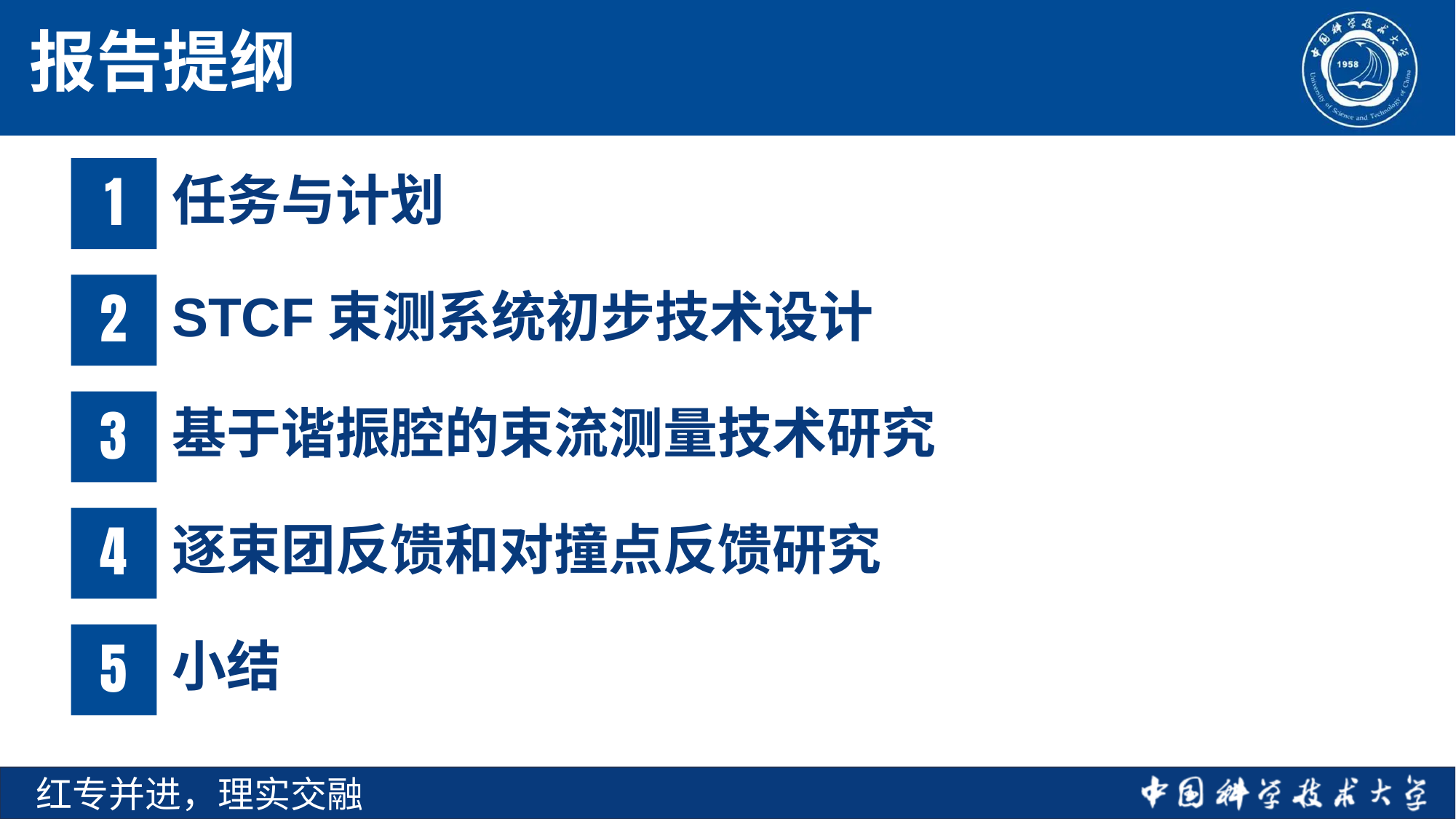

# 报告提纲
1
任务与计划
2
STCF束测系统初步技术设计
3
基于谐振腔的束流测量技术研究
4
逐束团反馈和对撞点反馈研究
5
小结